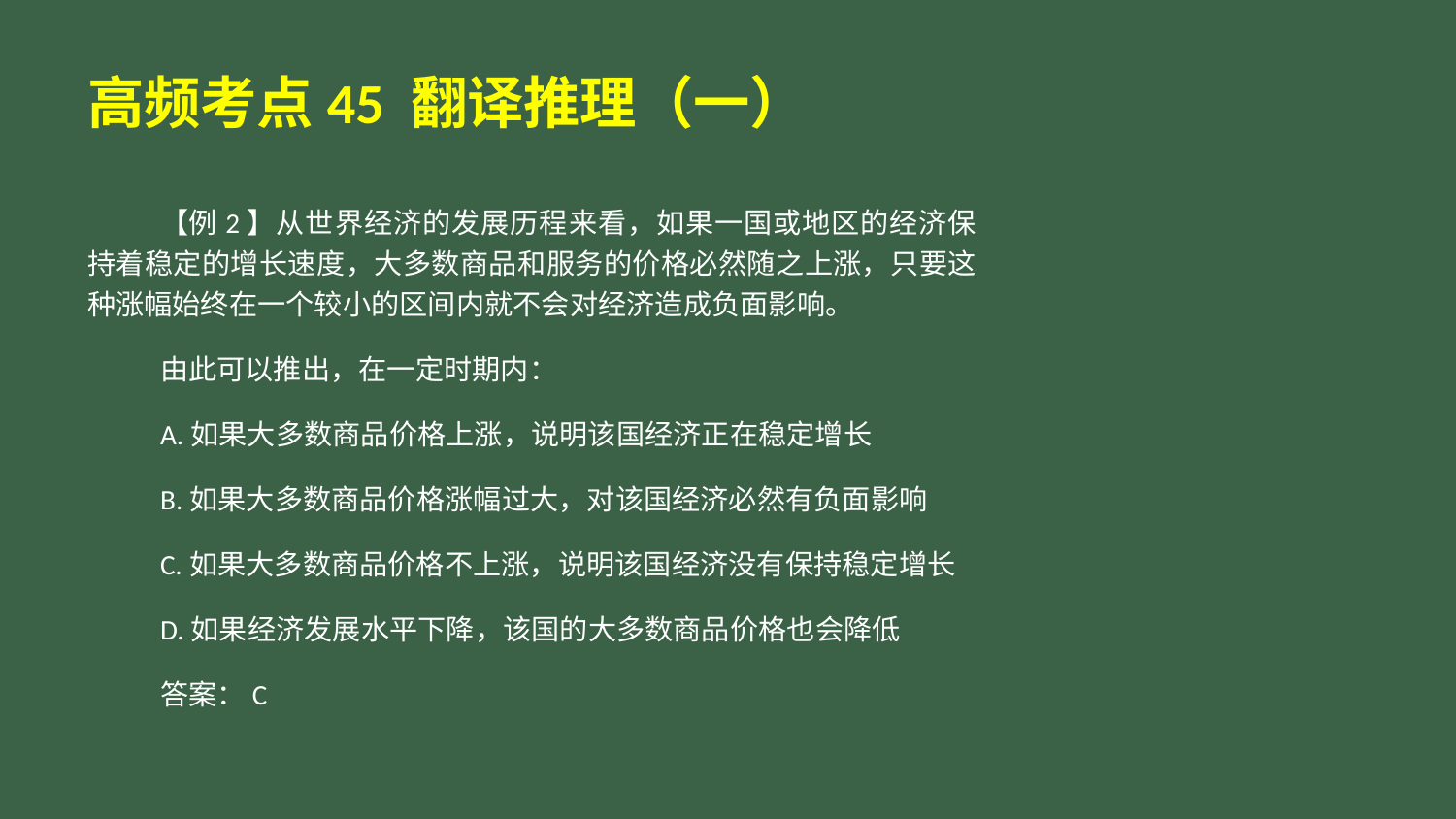

# 高频考点45 翻译推理（一）
【例2】从世界经济的发展历程来看，如果一国或地区的经济保持着稳定的增长速度，大多数商品和服务的价格必然随之上涨，只要这种涨幅始终在一个较小的区间内就不会对经济造成负面影响。
由此可以推出，在一定时期内：
A.如果大多数商品价格上涨，说明该国经济正在稳定增长
B.如果大多数商品价格涨幅过大，对该国经济必然有负面影响
C.如果大多数商品价格不上涨，说明该国经济没有保持稳定增长
D.如果经济发展水平下降，该国的大多数商品价格也会降低
答案：C